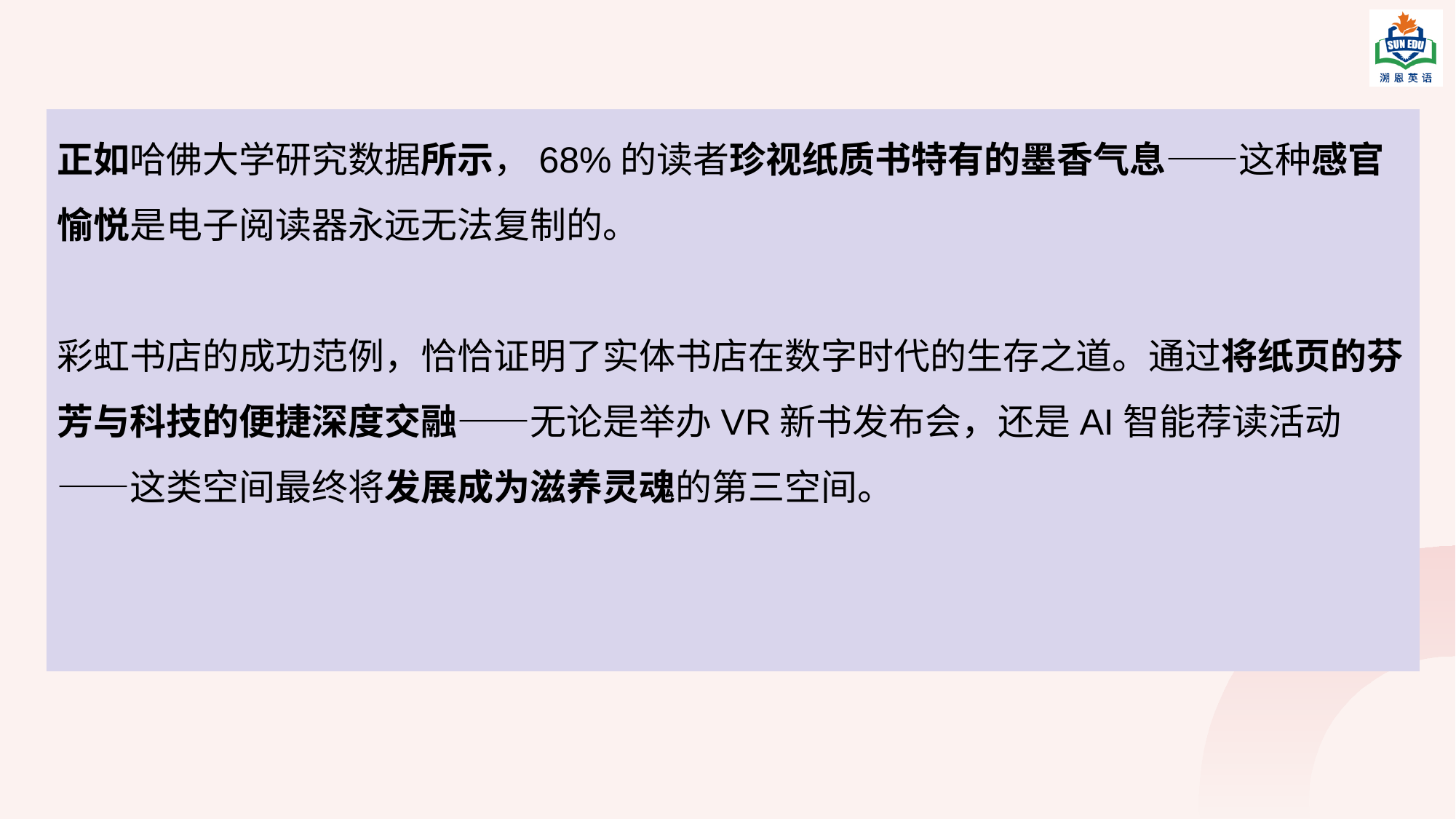

As evidenced by Harvard research（正如哈佛大学的研究证明那样）, 68% readers cherish the smell of books（珍惜书香）—a sensory pleasure no e-reader can produce.

The Bookstore is a shining example of physical bookstores’ survival in such an era. By blending the scent of paper with digital convenience（通过将纸张的气味与数字的便利相结合）—hosting VR book launches or AI-curated readings—these spaces will evolve into （发展成）third places for soul nourishment.

正如哈佛大学研究数据所示，68%的读者珍视纸质书特有的墨香气息——这种感官愉悦是电子阅读器永远无法复制的。

彩虹书店的成功范例，恰恰证明了实体书店在数字时代的生存之道。通过将纸页的芬芳与科技的便捷深度交融——无论是举办VR新书发布会，还是AI智能荐读活动——这类空间最终将发展成为滋养灵魂的第三空间。